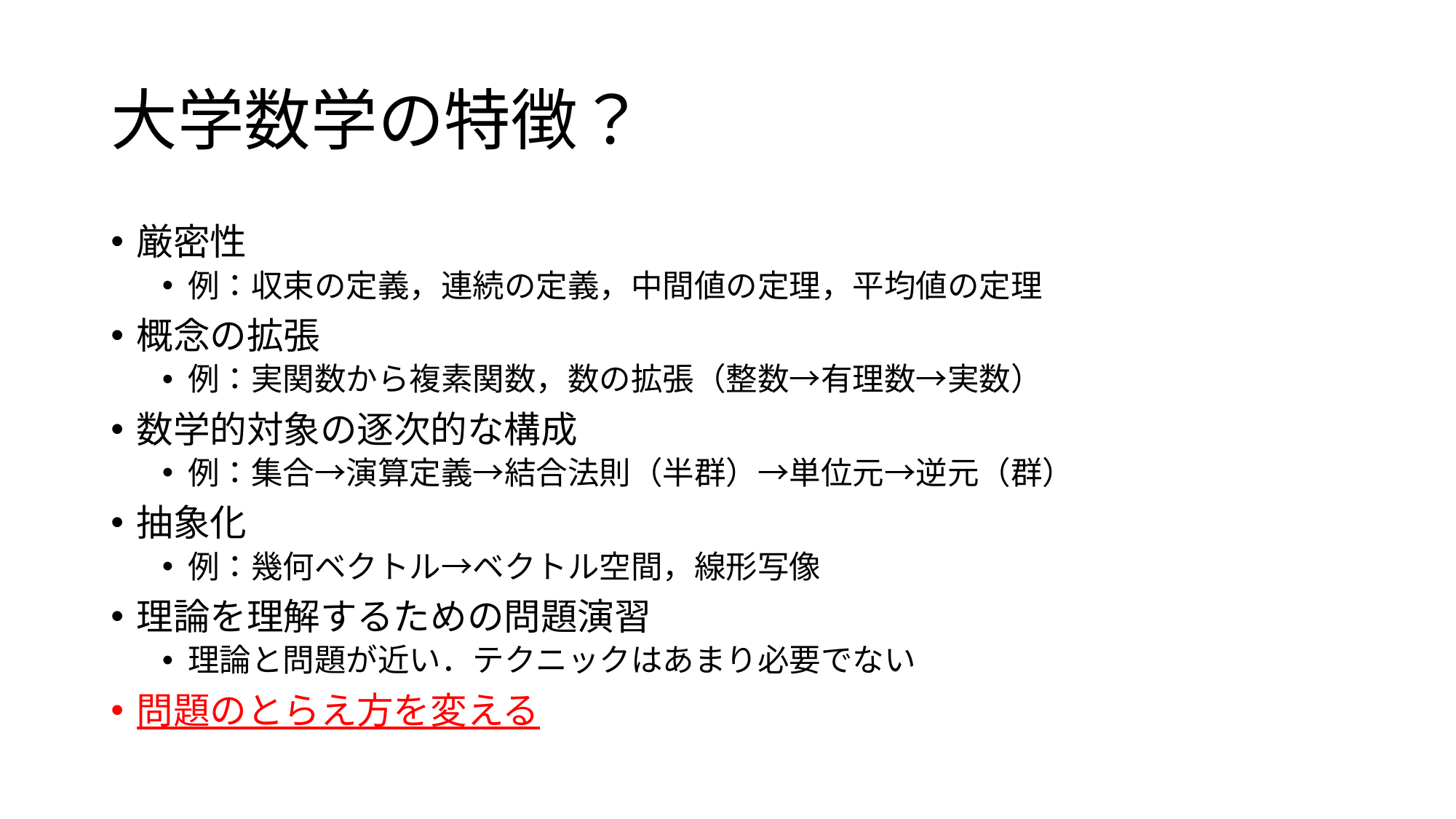

# 大学数学の特徴？
厳密性
例：収束の定義，連続の定義，中間値の定理，平均値の定理
概念の拡張
例：実関数から複素関数，数の拡張（整数→有理数→実数）
数学的対象の逐次的な構成
例：集合→演算定義→結合法則（半群）→単位元→逆元（群）
抽象化
例：幾何ベクトル→ベクトル空間，線形写像
理論を理解するための問題演習
理論と問題が近い．テクニックはあまり必要でない
問題のとらえ方を変える